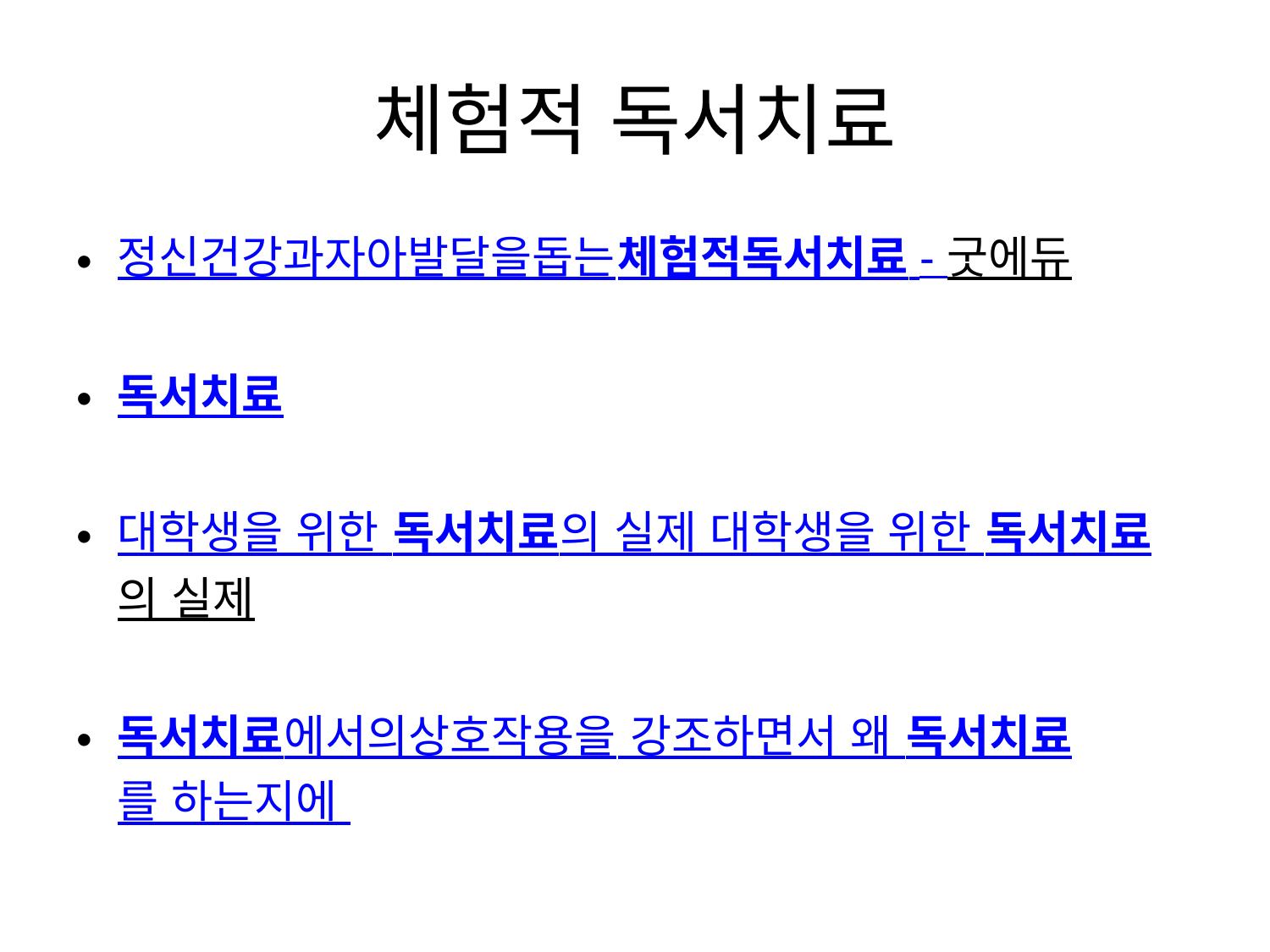

# 체험적 독서치료
정신건강과자아발달을돕는체험적독서치료 - 굿에듀

독서치료

대학생을 위한 독서치료의 실제 대학생을 위한 독서치료의 실제

독서치료에서의상호작용을 강조하면서 왜 독서치료를 하는지에